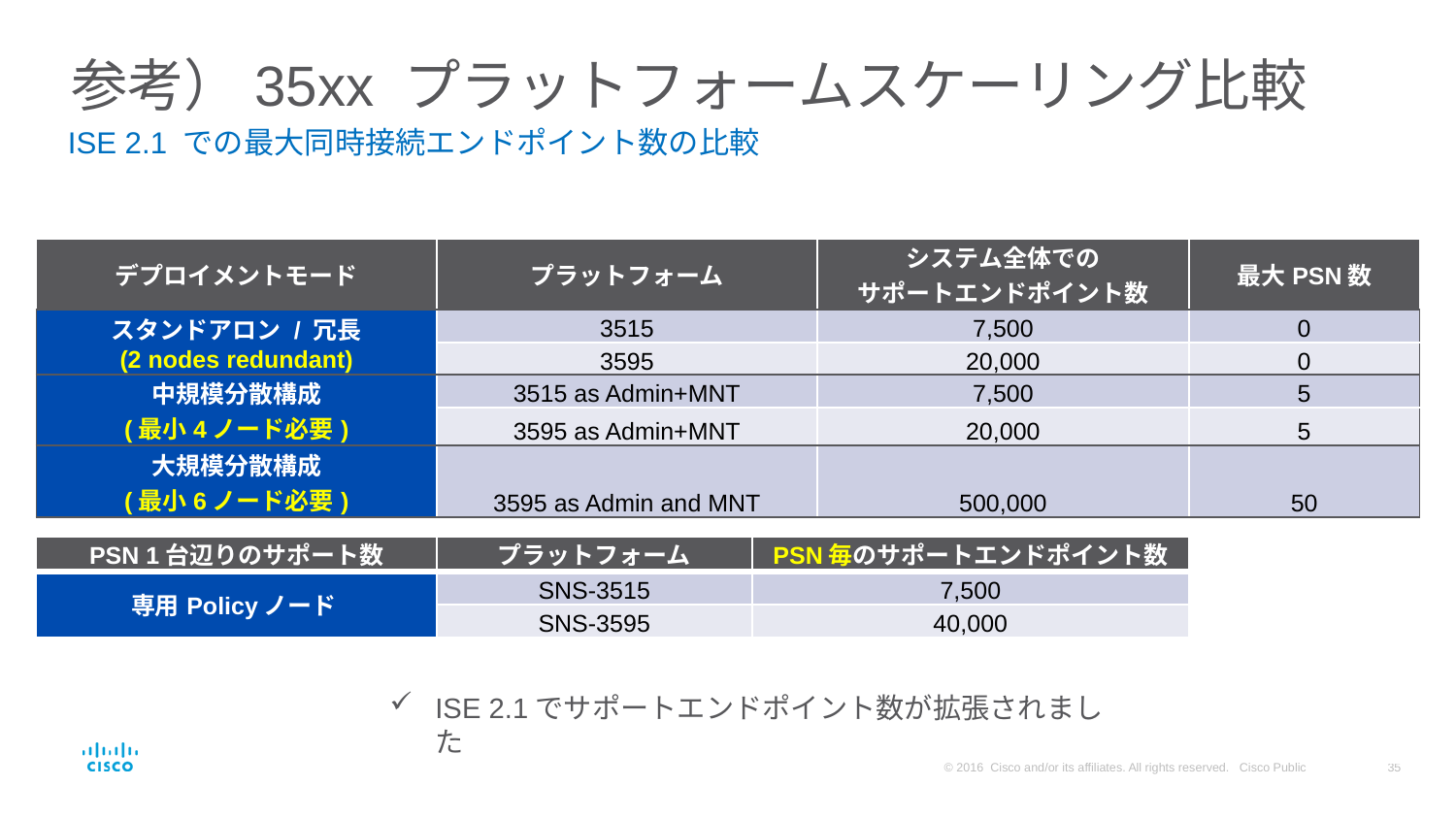

# 参考）35xx プラットフォームスケーリング比較
ISE 2.1 での最大同時接続エンドポイント数の比較
| デプロイメントモード | プラットフォーム | システム全体での サポートエンドポイント数 | 最大PSN数 |
| --- | --- | --- | --- |
| スタンドアロン / 冗長 (2 nodes redundant) | 3515 | 7,500 | 0 |
|  | 3595 | 20,000 | 0 |
| 中規模分散構成 (最小4ノード必要) | 3515 as Admin+MNT | 7,500 | 5 |
|  | 3595 as Admin+MNT | 20,000 | 5 |
| 大規模分散構成 (最小6ノード必要) | 3595 as Admin and MNT | 500,000 | 50 |
| PSN 1台辺りのサポート数 | プラットフォーム | PSN毎のサポートエンドポイント数 |
| --- | --- | --- |
| 専用Policyノード | SNS-3515 | 7,500 |
|  | SNS-3595 | 40,000 |
ISE 2.1でサポートエンドポイント数が拡張されました